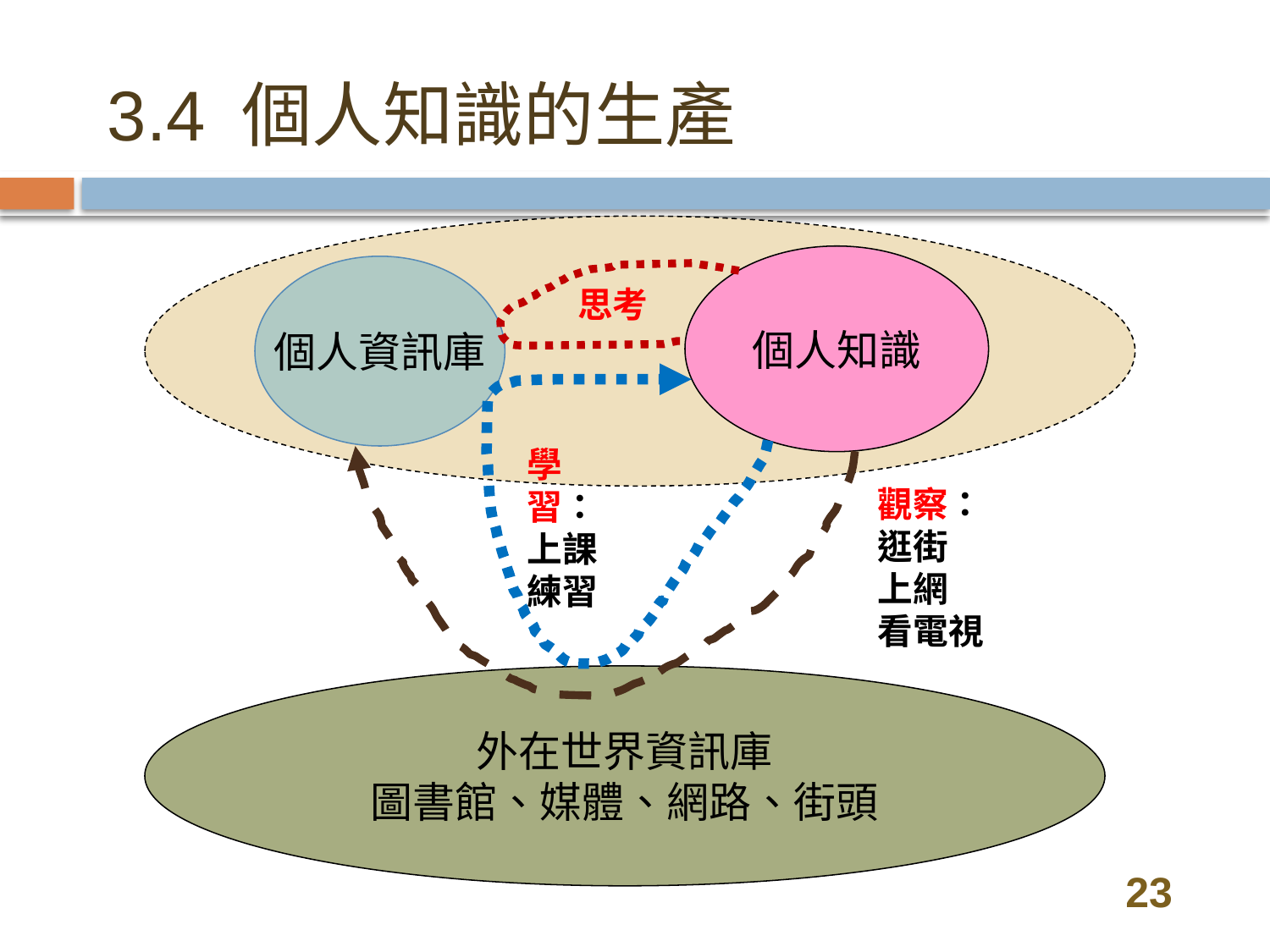

# 3.4 個人知識的生產

個人知識
個人資訊庫

思考

學習：
上課
練習

觀察：
逛街
上網
看電視
外在世界資訊庫
圖書館、媒體、網路、街頭
23